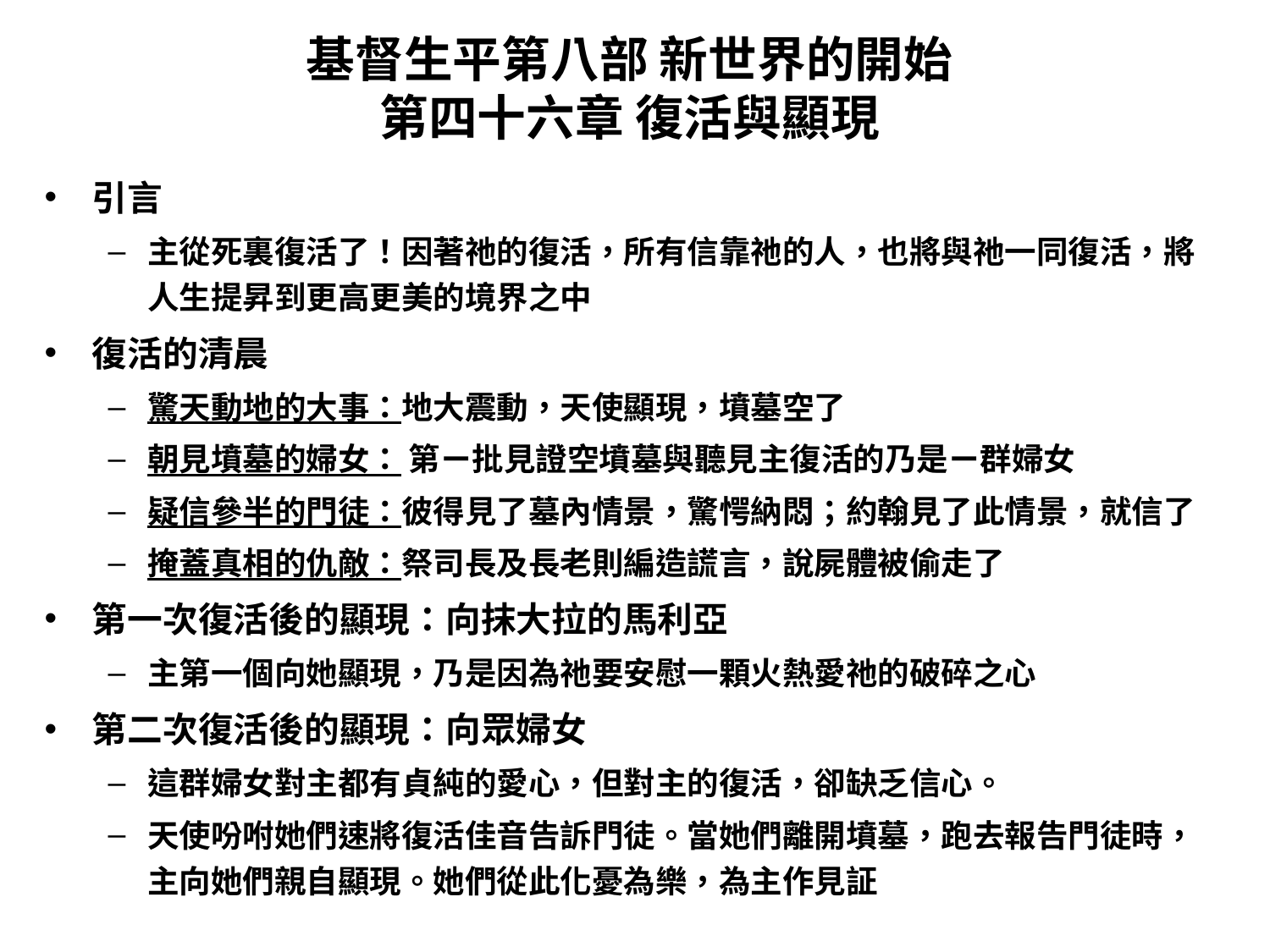

# 基督生平第八部 新世界的開始 第四十六章 復活與顯現
引言
主從死裏復活了！因著祂的復活，所有信靠祂的人，也將與祂一同復活，將人生提昇到更高更美的境界之中
復活的清晨
驚天動地的大事：地大震動，天使顯現，墳墓空了
朝見墳墓的婦女： 第ㄧ批見證空墳墓與聽見主復活的乃是ㄧ群婦女
疑信參半的門徒：彼得見了墓內情景，驚愕納悶；約翰見了此情景，就信了
掩蓋真相的仇敵：祭司長及長老則編造謊言，說屍體被偷走了
第一次復活後的顯現：向抹大拉的馬利亞
主第一個向她顯現，乃是因為祂要安慰一顆火熱愛祂的破碎之心
第二次復活後的顯現：向眾婦女
這群婦女對主都有貞純的愛心，但對主的復活，卻缺乏信心。
天使吩咐她們速將復活佳音告訴門徒。當她們離開墳墓，跑去報告門徒時，主向她們親自顯現。她們從此化憂為樂，為主作見証